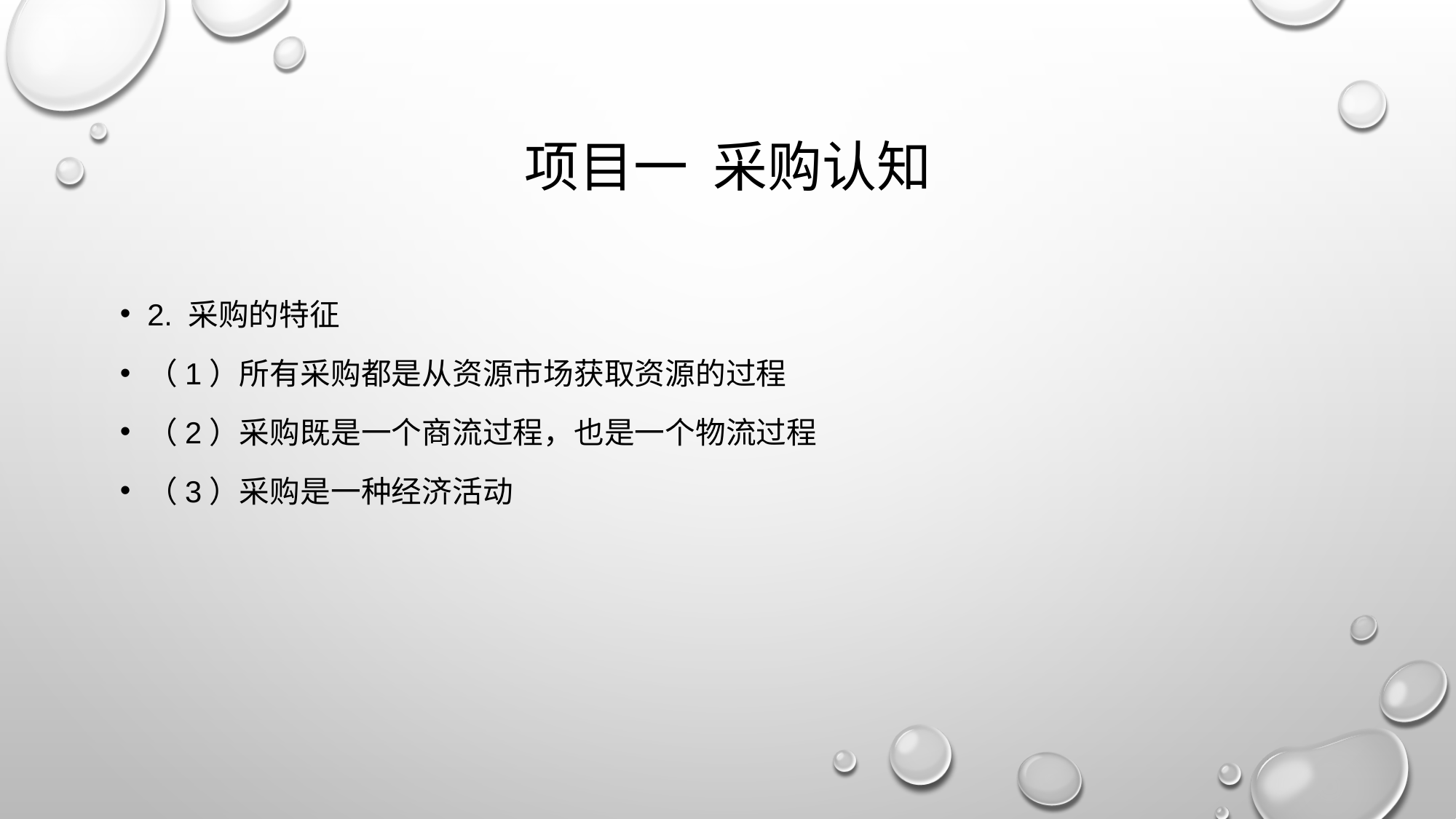

# 项目一  采购认知
2. 采购的特征
（1）所有采购都是从资源市场获取资源的过程
（2）采购既是一个商流过程，也是一个物流过程
（3）采购是一种经济活动